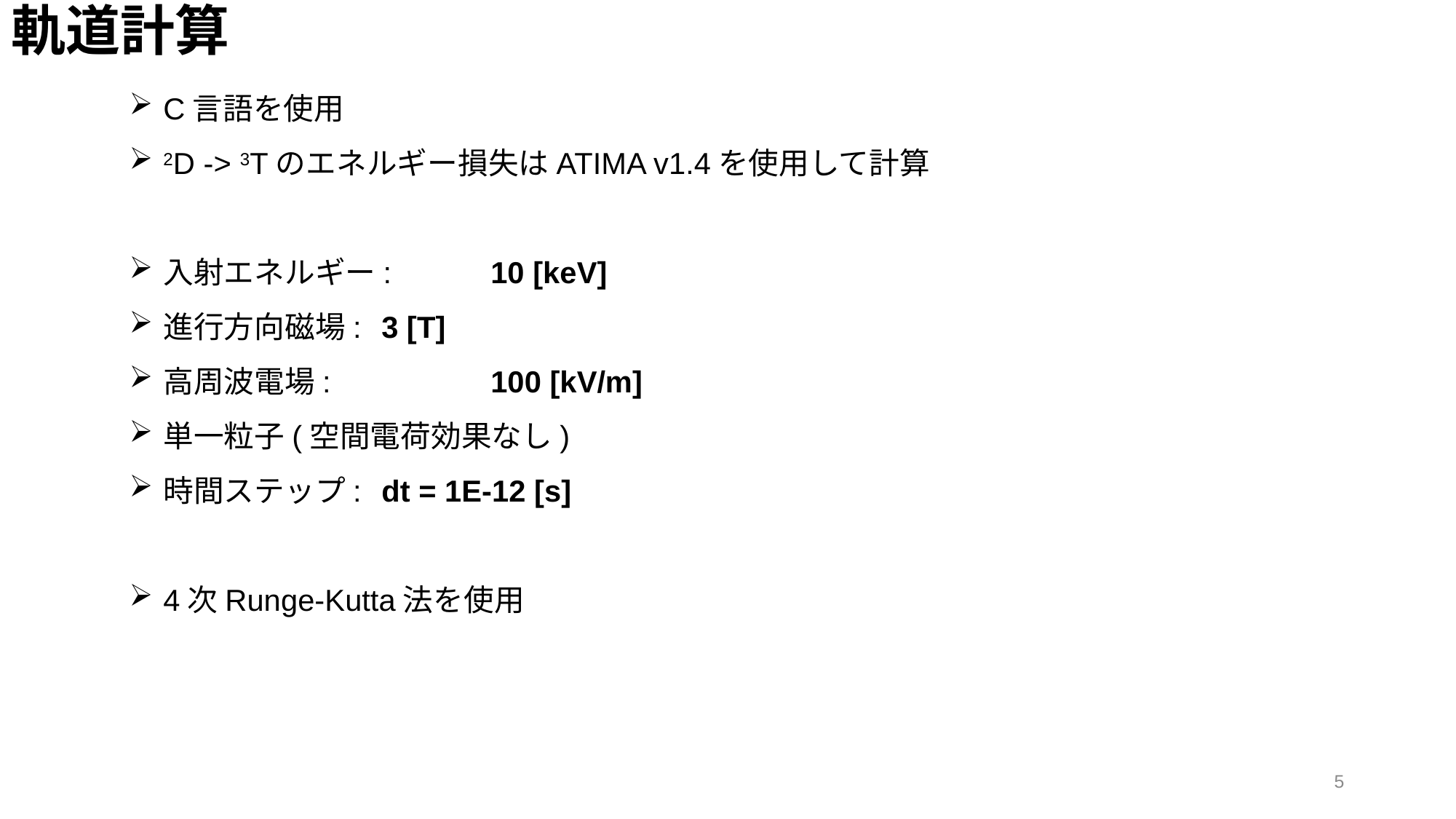

# 軌道計算
C言語を使用
2D -> 3Tのエネルギー損失はATIMA v1.4を使用して計算

入射エネルギー: 	10 [keV]
進行方向磁場: 	3 [T]
高周波電場: 		100 [kV/m]
単一粒子(空間電荷効果なし)
時間ステップ: 	dt = 1E-12 [s]

4次Runge-Kutta法を使用
5